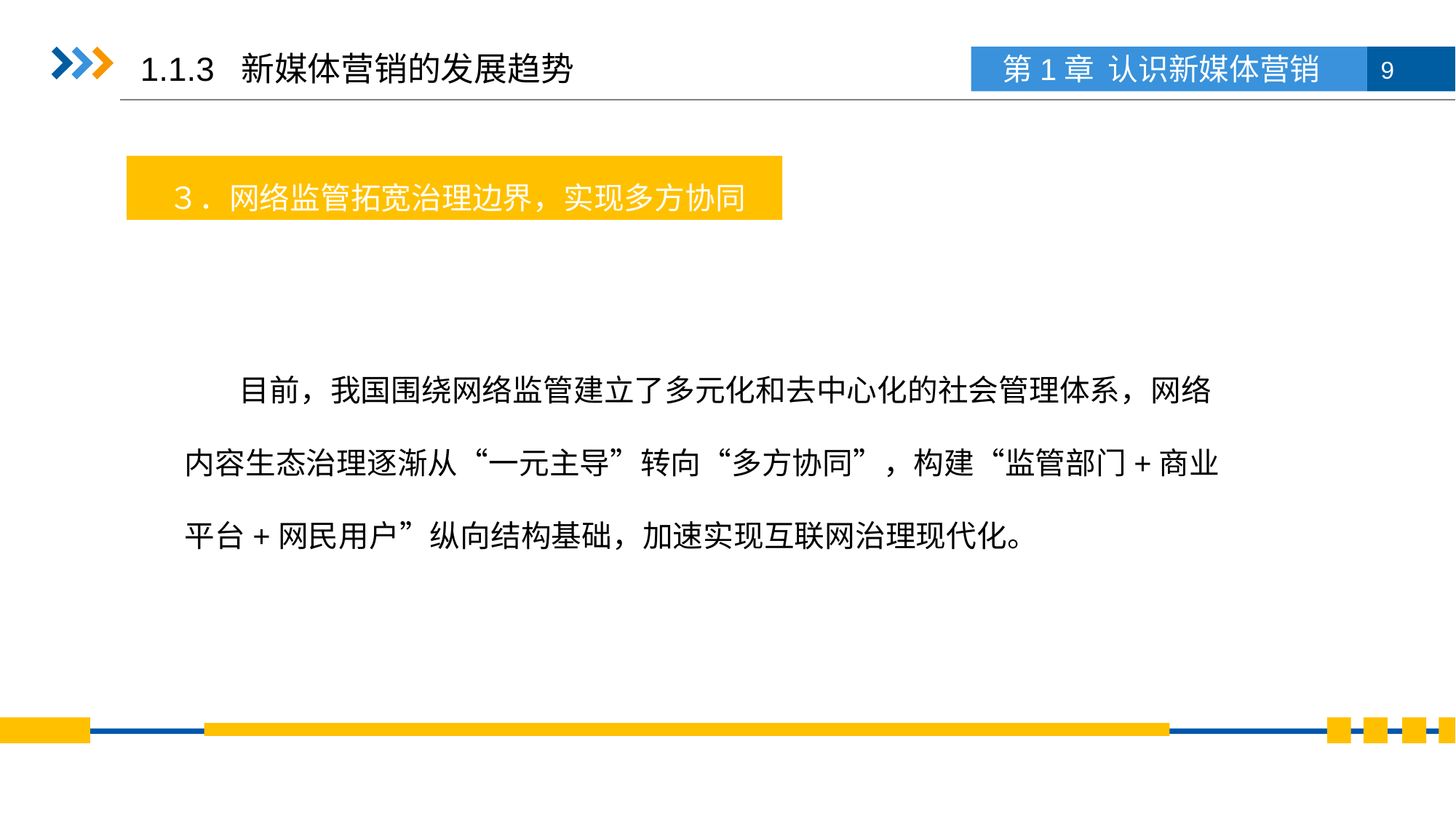

1.1.3  新媒体营销的发展趋势
３．网络监管拓宽治理边界，实现多方协同
目前，我国围绕网络监管建立了多元化和去中心化的社会管理体系，网络内容生态治理逐渐从“一元主导”转向“多方协同”，构建“监管部门+商业平台+网民用户”纵向结构基础，加速实现互联网治理现代化。